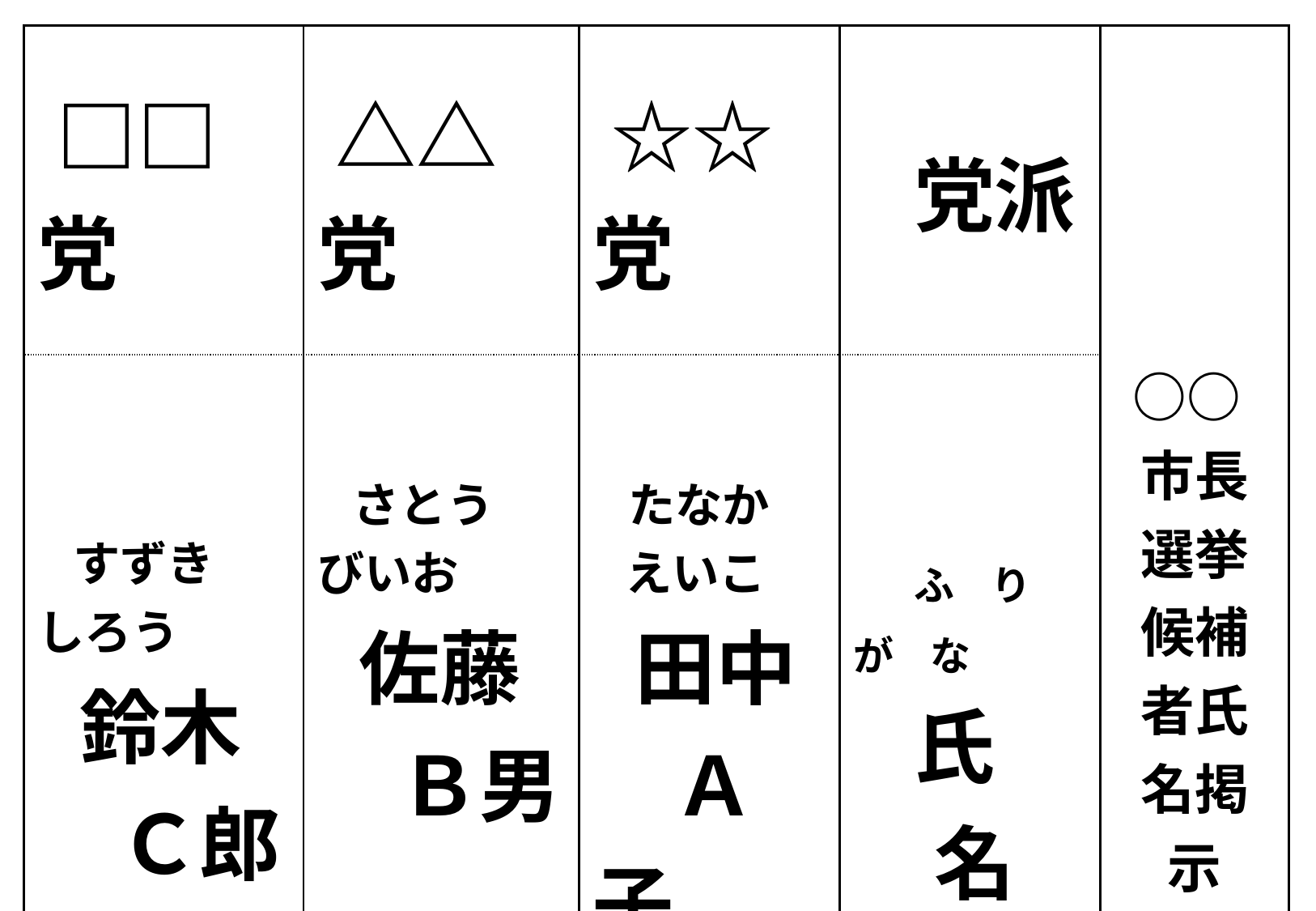

| □□党 | △△党 | ☆☆党 | 党派 | ○○市長選挙候補者氏名掲示 ○○市選挙管理委員会 |
| --- | --- | --- | --- | --- |
| すずき　 しろう 鈴木　Ｃ郎 | さとう　 びいお 佐藤　Ｂ男 | たなか　 えいこ 田中　Ａ子 | ふ り が な 氏　　名 |  |